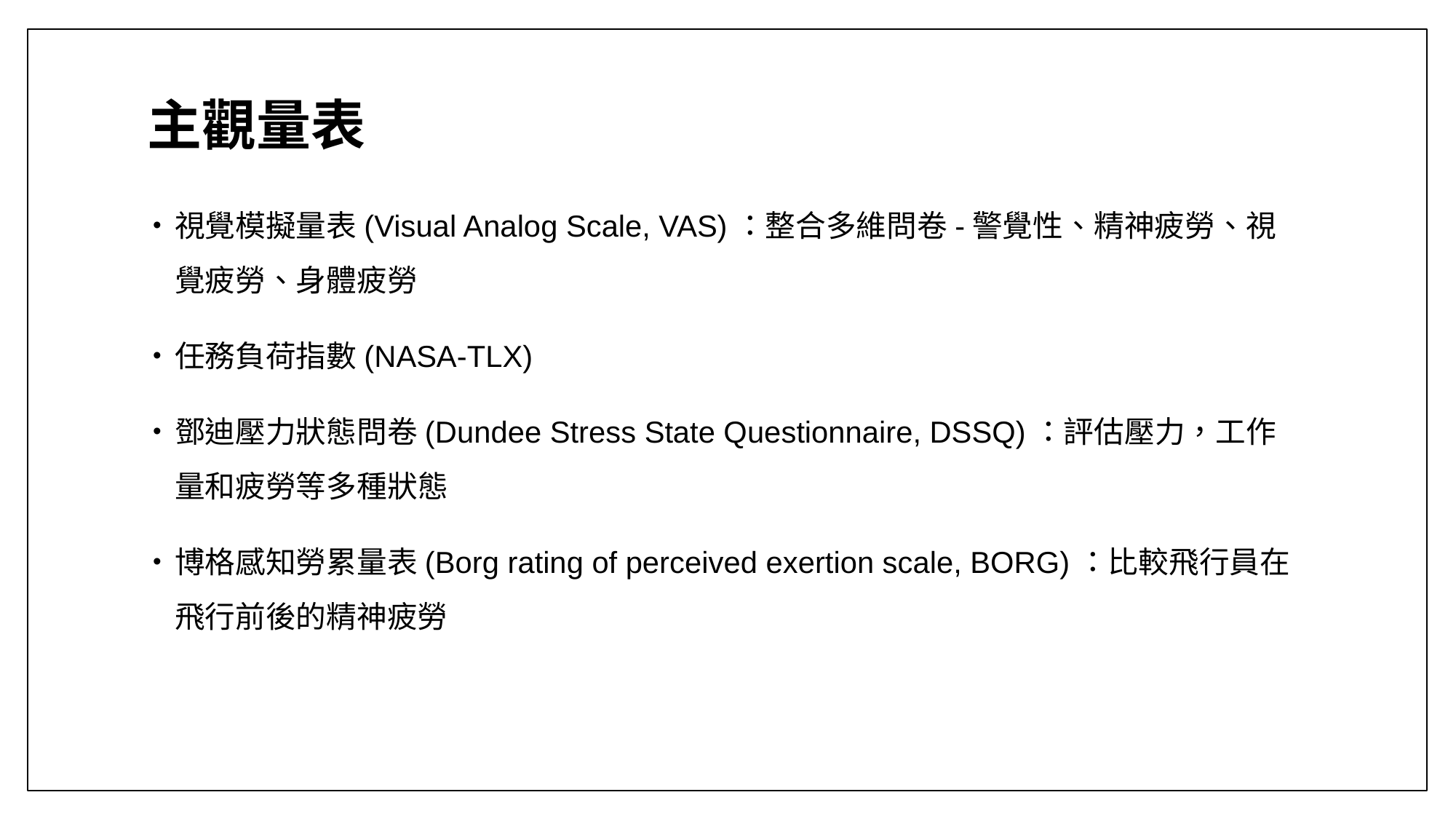

# 主觀量表
視覺模擬量表(Visual Analog Scale, VAS)：整合多維問卷-警覺性、精神疲勞、視覺疲勞、身體疲勞
任務負荷指數(NASA-TLX)
鄧迪壓力狀態問卷(Dundee Stress State Questionnaire, DSSQ)：評估壓力，工作量和疲勞等多種狀態
博格感知勞累量表(Borg rating of perceived exertion scale, BORG)：比較飛行員在飛行前後的精神疲勞